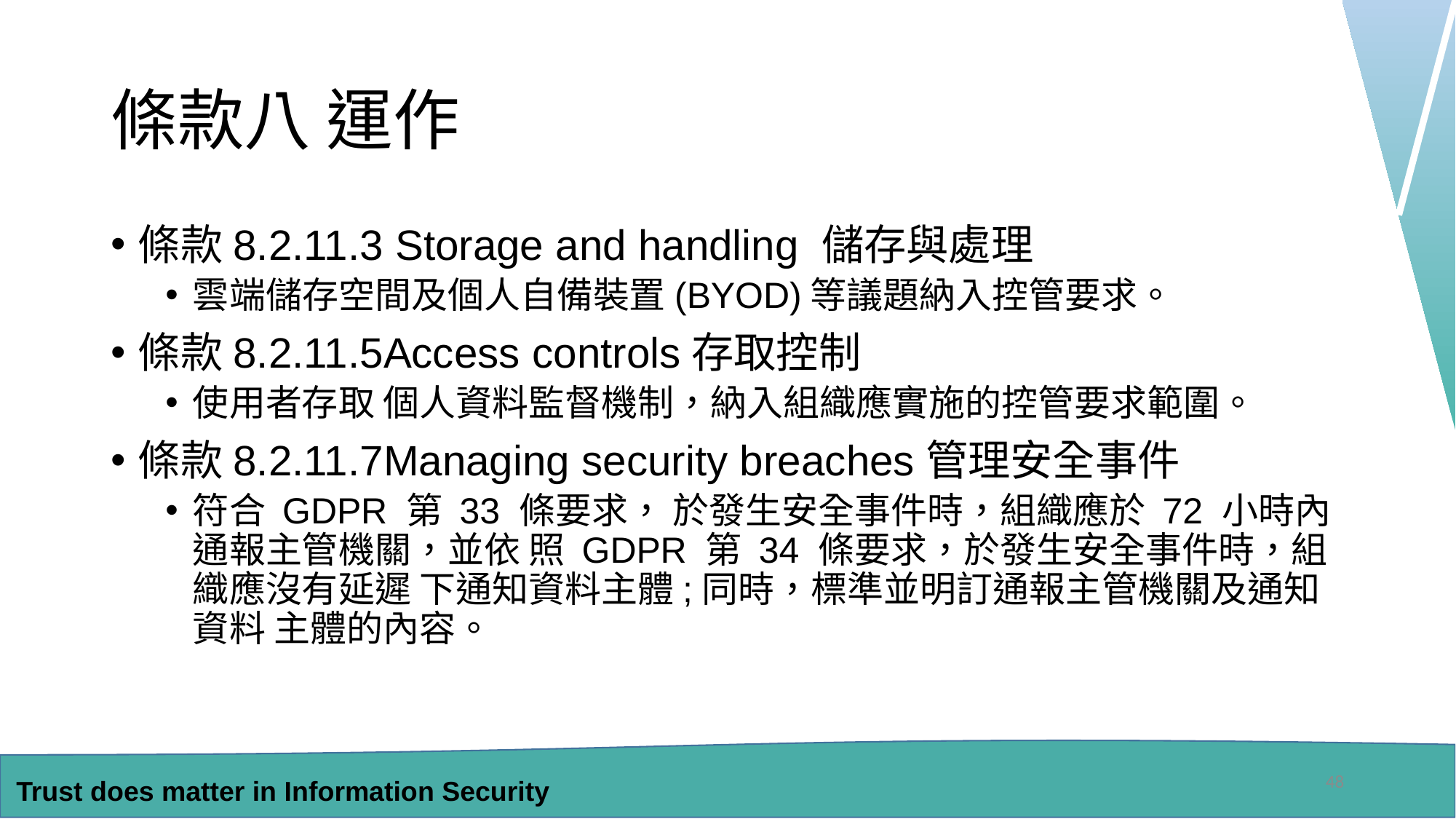

# 條款八 運作
條款8.2.11.3 Storage and handling 儲存與處理
雲端儲存空間及個人自備裝置(BYOD)等議題納入控管要求。
條款8.2.11.5Access controls存取控制
使用者存取 個人資料監督機制，納入組織應實施的控管要求範圍。
條款8.2.11.7Managing security breaches管理安全事件
符合 GDPR 第 33 條要求， 於發生安全事件時，組織應於 72 小時內通報主管機關，並依 照 GDPR 第 34 條要求，於發生安全事件時，組織應沒有延遲 下通知資料主體;同時，標準並明訂通報主管機關及通知資料 主體的內容。

48